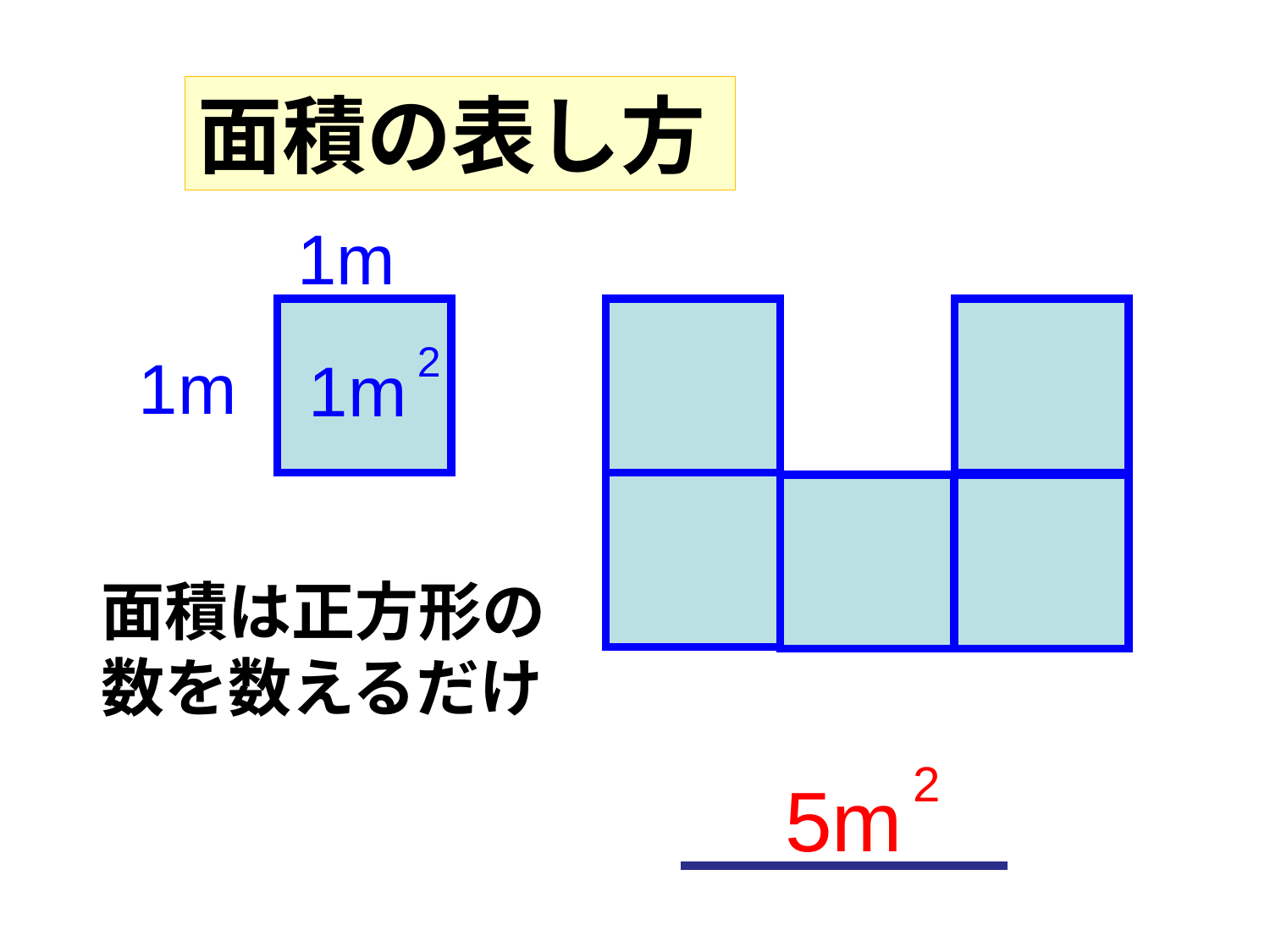

面積の表し方
1m

2
1m
1m

面積は正方形の数を数えるだけ
2
5m